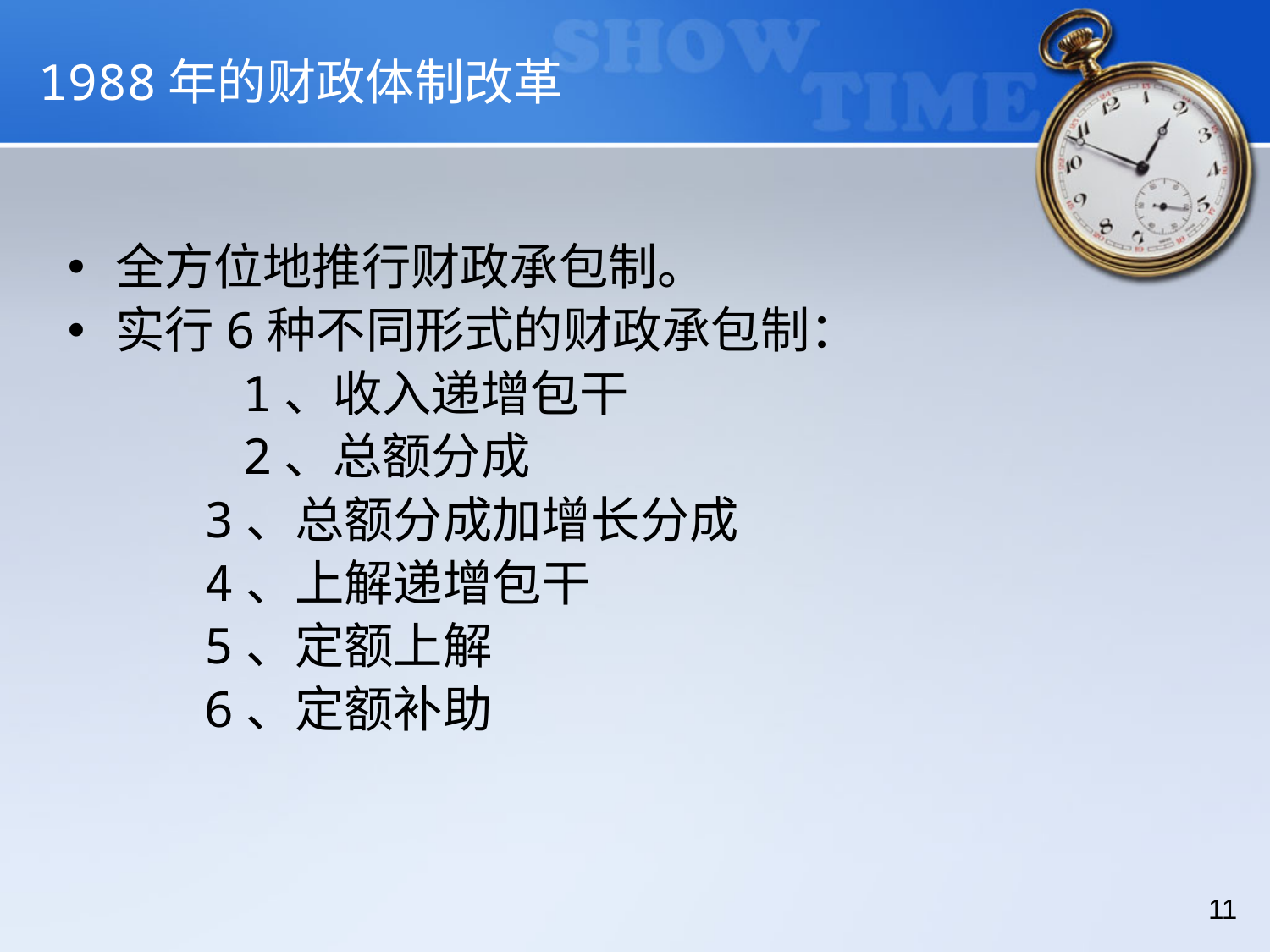

# 1988年的财政体制改革
全方位地推行财政承包制。
实行6种不同形式的财政承包制：
		1、收入递增包干
		2、总额分成
	   3、总额分成加增长分成
	   4、上解递增包干
	   5、定额上解
	   6、定额补助
11